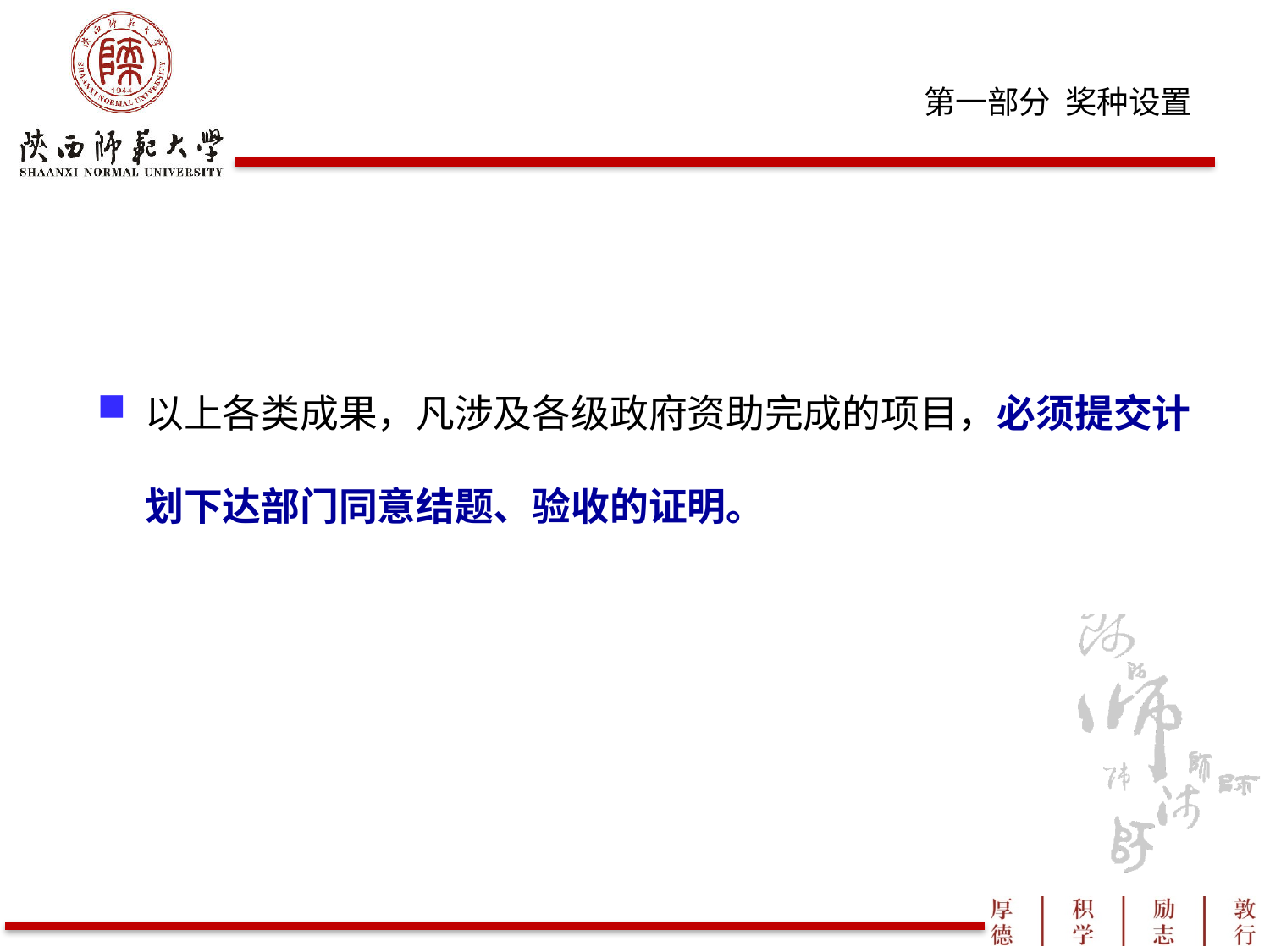

以上各类成果，凡涉及各级政府资助完成的项目，必须提交计划下达部门同意结题、验收的证明。